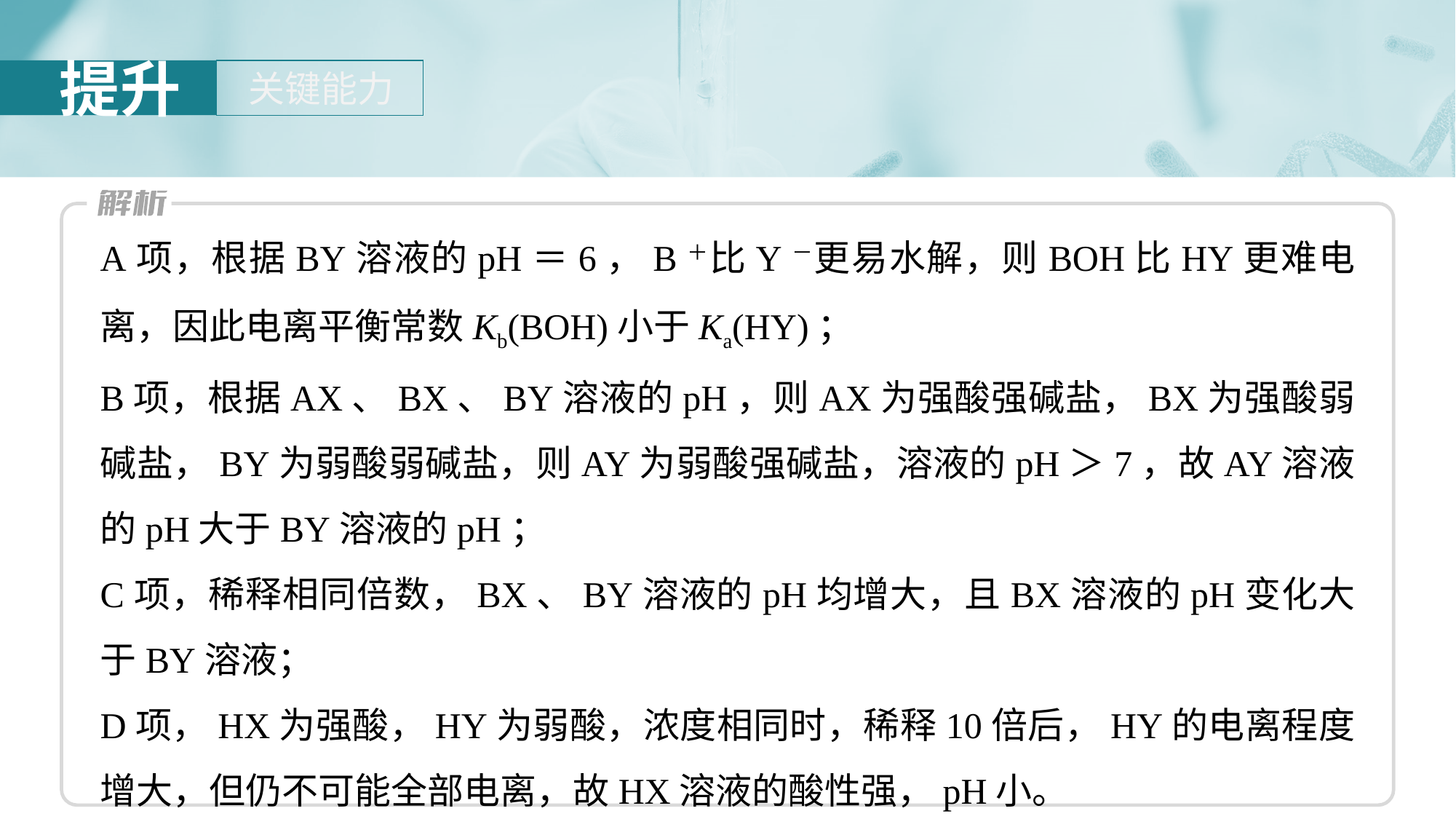

A项，根据BY溶液的pH＝6，B＋比Y－更易水解，则BOH比HY更难电离，因此电离平衡常数Kb(BOH)小于Ka(HY)；
B项，根据AX、BX、BY溶液的pH，则AX为强酸强碱盐，BX为强酸弱碱盐，BY为弱酸弱碱盐，则AY为弱酸强碱盐，溶液的pH＞7，故AY溶液的pH大于BY溶液的pH；
C项，稀释相同倍数，BX、BY溶液的pH均增大，且BX溶液的pH变化大于BY溶液；
D项，HX为强酸，HY为弱酸，浓度相同时，稀释10倍后，HY的电离程度增大，但仍不可能全部电离，故HX溶液的酸性强，pH小。